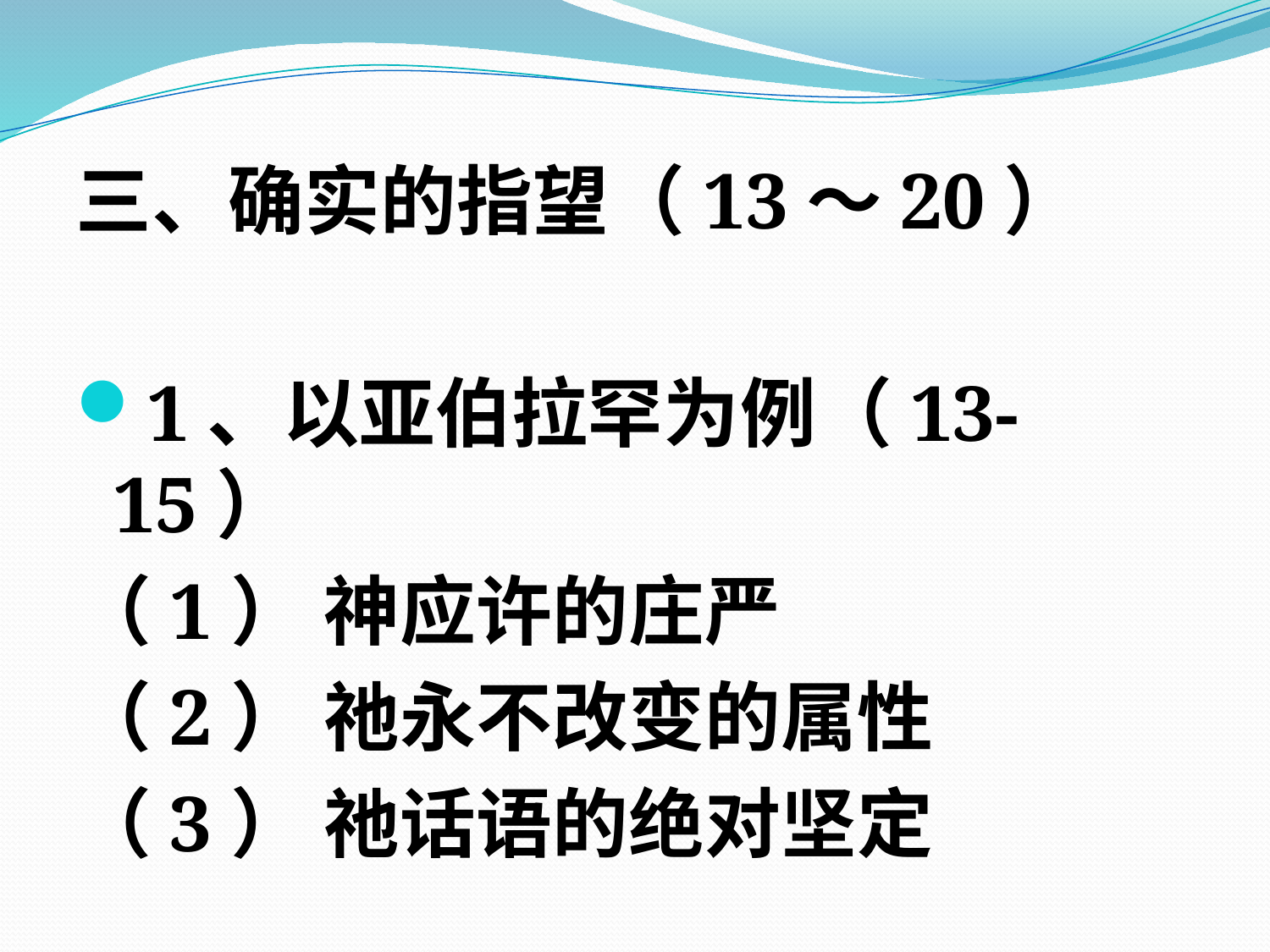

三、确实的指望（13～20）

1、以亚伯拉罕为例（13-15）
（1） 神应许的庄严
（2） 祂永不改变的属性
（3） 祂话语的绝对坚定

19